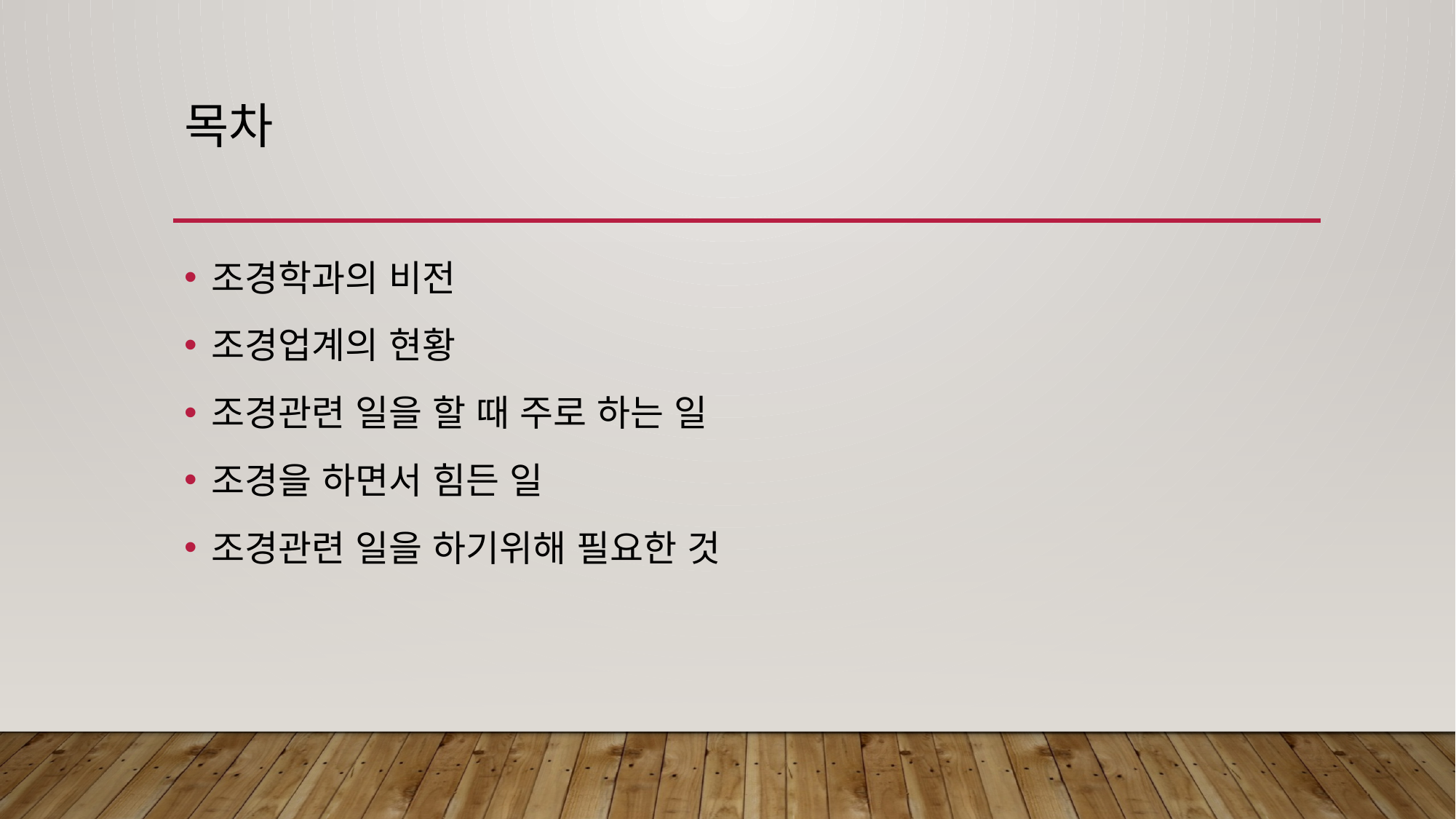

# 목차
조경학과의 비전
조경업계의 현황
조경관련 일을 할 때 주로 하는 일
조경을 하면서 힘든 일
조경관련 일을 하기위해 필요한 것